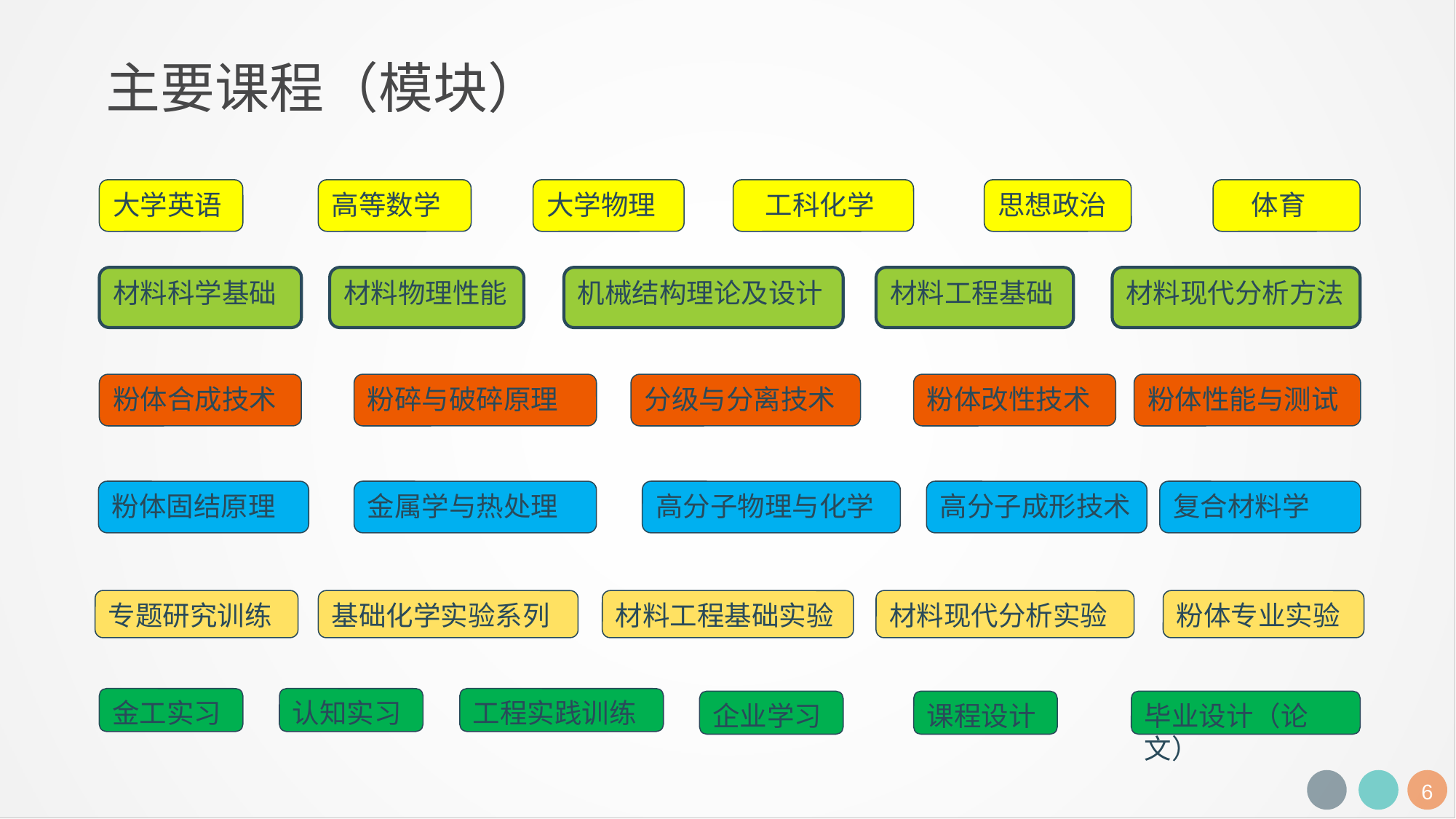

# 主要课程（模块）

大学英语
高等数学
大学物理
  工科化学
思想政治
   体育
材料科学基础
材料物理性能
机械结构理论及设计
材料工程基础
材料现代分析方法
粉体合成技术
粉碎与破碎原理
分级与分离技术
粉体改性技术
粉体性能与测试
粉体固结原理
金属学与热处理
高分子物理与化学
高分子成形技术
复合材料学
专题研究训练
基础化学实验系列
材料工程基础实验
材料现代分析实验
粉体专业实验
金工实习
认知实习
工程实践训练
企业学习
课程设计
毕业设计（论文）